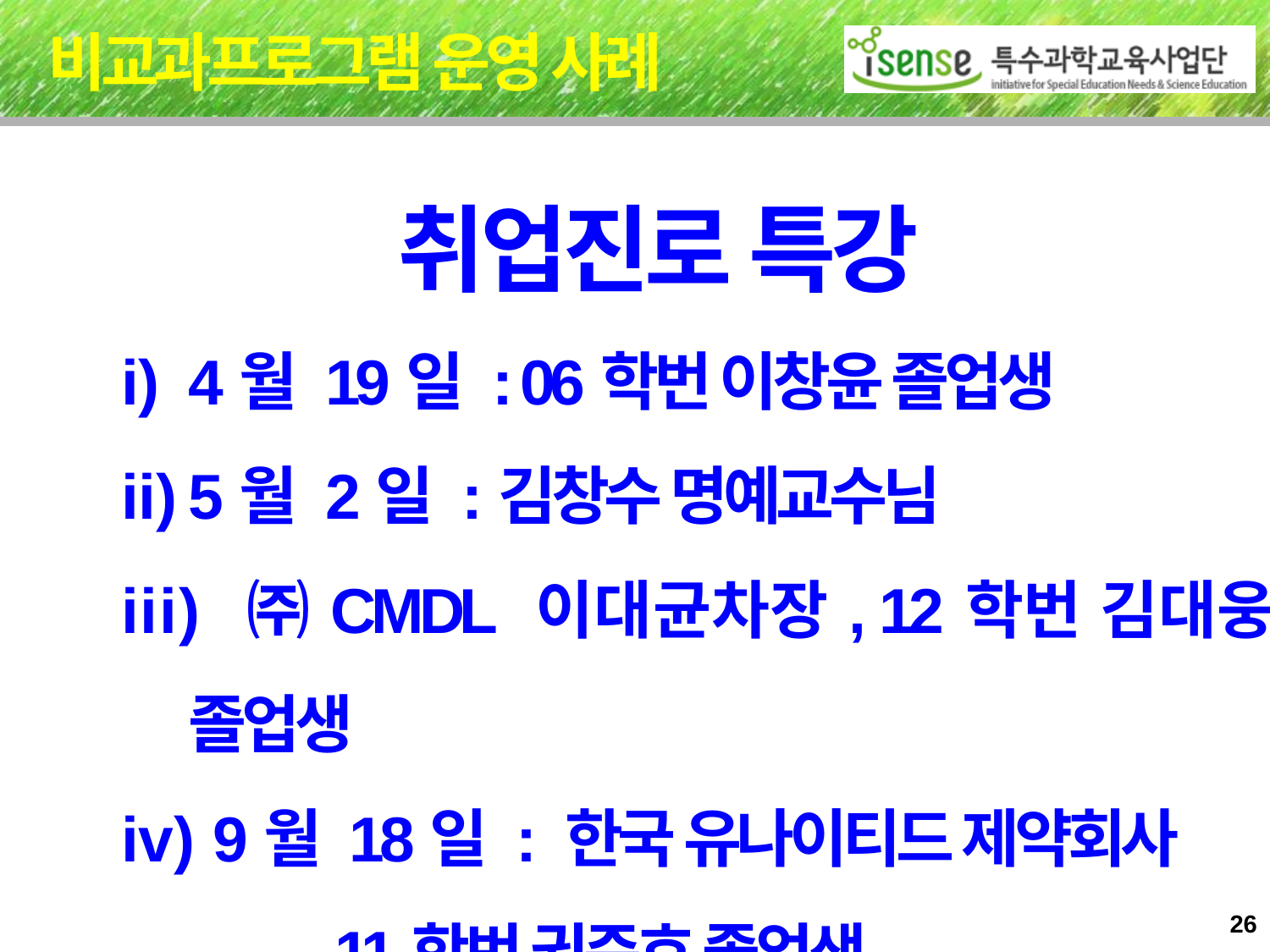

비교과프로그램 운영 사례
취업진로 특강
4월 19일 : 06학번 이창윤 졸업생
5월 2일 :김창수 명예교수님
 ㈜CMDL 이대균차장, 12학번 김대웅 졸업생
 9월 18일 : 한국 유나이티드 제약회사
                 11학번 권준호 졸업생

26